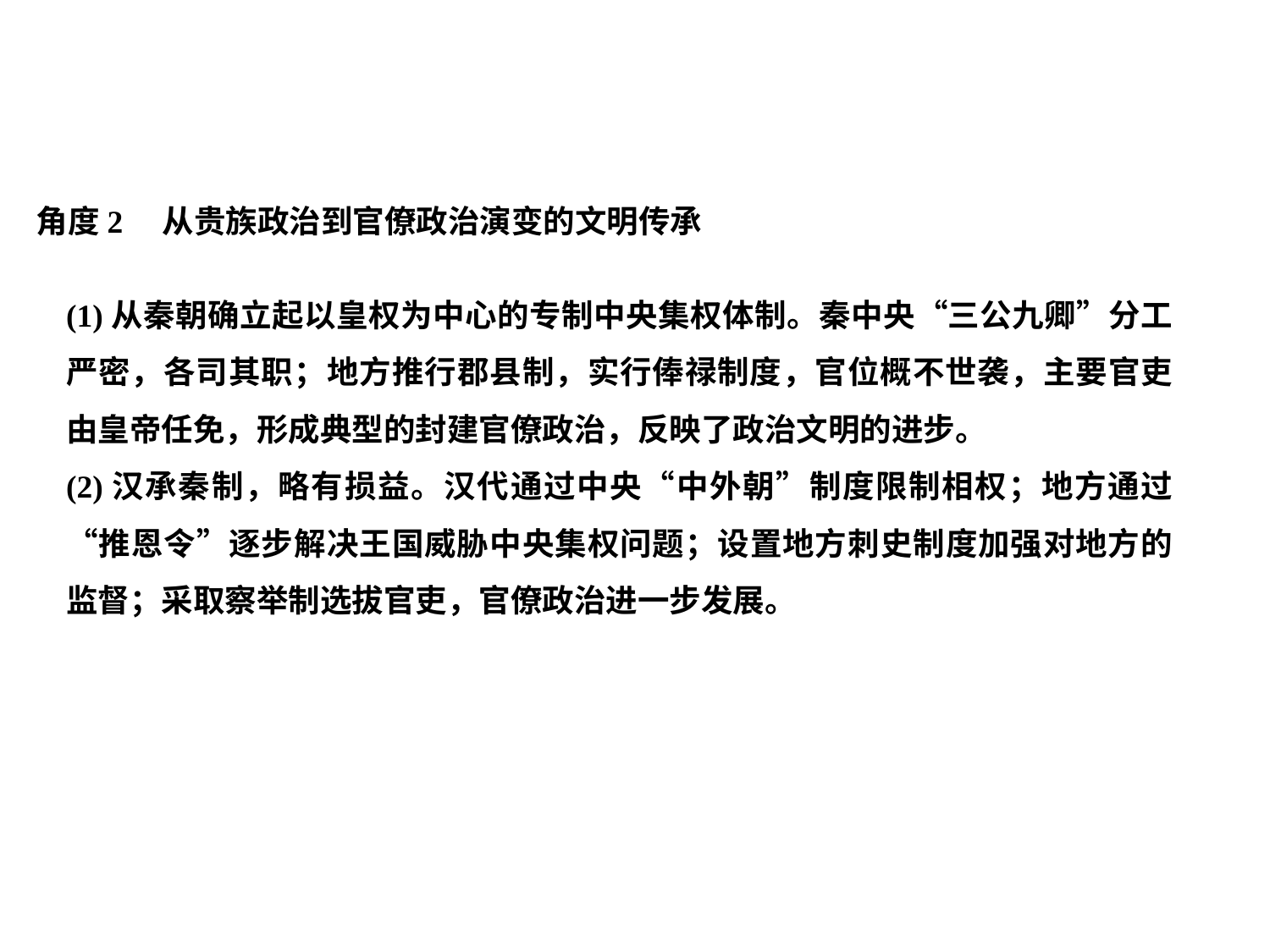

角度2　从贵族政治到官僚政治演变的文明传承
(1)从秦朝确立起以皇权为中心的专制中央集权体制。秦中央“三公九卿”分工严密，各司其职；地方推行郡县制，实行俸禄制度，官位概不世袭，主要官吏由皇帝任免，形成典型的封建官僚政治，反映了政治文明的进步。
(2)汉承秦制，略有损益。汉代通过中央“中外朝”制度限制相权；地方通过“推恩令”逐步解决王国威胁中央集权问题；设置地方刺史制度加强对地方的监督；采取察举制选拔官吏，官僚政治进一步发展。